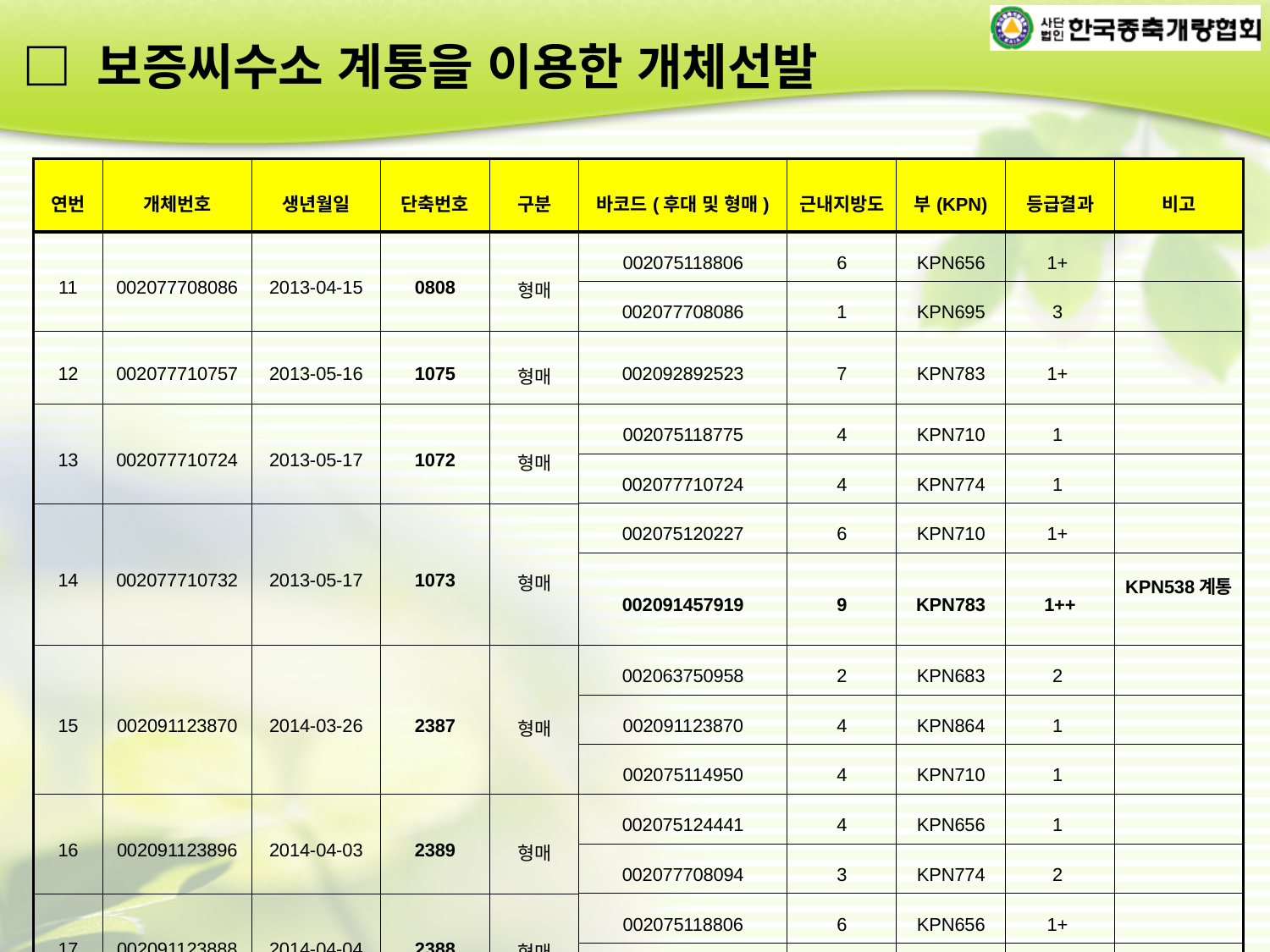

□ 보증씨수소 계통을 이용한 개체선발
| 연번 | 개체번호 | 생년월일 | 단축번호 | 구분 | 바코드(후대 및 형매) | 근내지방도 | 부(KPN) | 등급결과 | 비고 |
| --- | --- | --- | --- | --- | --- | --- | --- | --- | --- |
| 11 | 002077708086 | 2013-04-15 | 0808 | 형매 | 002075118806 | 6 | KPN656 | 1+ |  |
|  |  |  |  |  | 002077708086 | 1 | KPN695 | 3 |  |
| 12 | 002077710757 | 2013-05-16 | 1075 | 형매 | 002092892523 | 7 | KPN783 | 1+ |  |
| 13 | 002077710724 | 2013-05-17 | 1072 | 형매 | 002075118775 | 4 | KPN710 | 1 |  |
|  |  |  |  |  | 002077710724 | 4 | KPN774 | 1 |  |
| 14 | 002077710732 | 2013-05-17 | 1073 | 형매 | 002075120227 | 6 | KPN710 | 1+ |  |
|  |  |  |  |  | 002091457919 | 9 | KPN783 | 1++ | KPN538계통 |
| 15 | 002091123870 | 2014-03-26 | 2387 | 형매 | 002063750958 | 2 | KPN683 | 2 |  |
|  |  |  |  |  | 002091123870 | 4 | KPN864 | 1 |  |
|  |  |  |  |  | 002075114950 | 4 | KPN710 | 1 |  |
| 16 | 002091123896 | 2014-04-03 | 2389 | 형매 | 002075124441 | 4 | KPN656 | 1 |  |
|  |  |  |  |  | 002077708094 | 3 | KPN774 | 2 |  |
| 17 | 002091123888 | 2014-04-04 | 2388 | 형매 | 002075118806 | 6 | KPN656 | 1+ |  |
|  |  |  |  |  | 002077708086 | 1 | KPN695 | 3 |  |
| 18 | 002091457871 | 2014-04-16 | 5787 | 형매 | 002075118783 | 5 | KPN656 | 1 |  |
|  |  |  |  |  | 002077704786 | 4 | KPN695 | 1 |  |